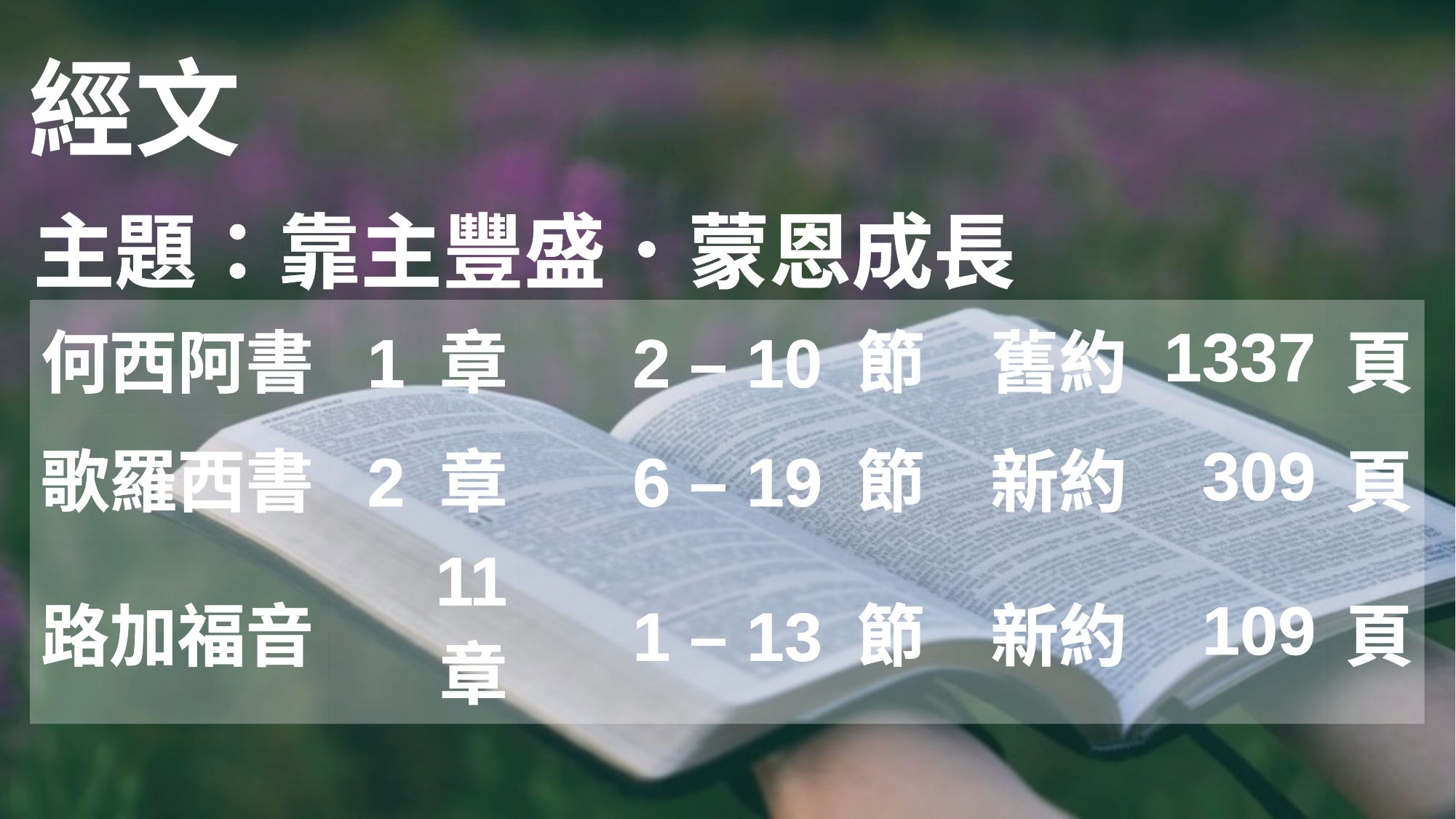

經文
主題：靠主豐盛．蒙恩成長
| 何西阿書 | 1 章 | 2 – 10 節 | 舊約 | 1337 | 頁 |
| --- | --- | --- | --- | --- | --- |
| 歌羅西書 | 2 章 | 6 – 19 節 | 新約 | 309 | 頁 |
| 路加福音 | 11 章 | 1 – 13 節 | 新約 | 109 | 頁 |